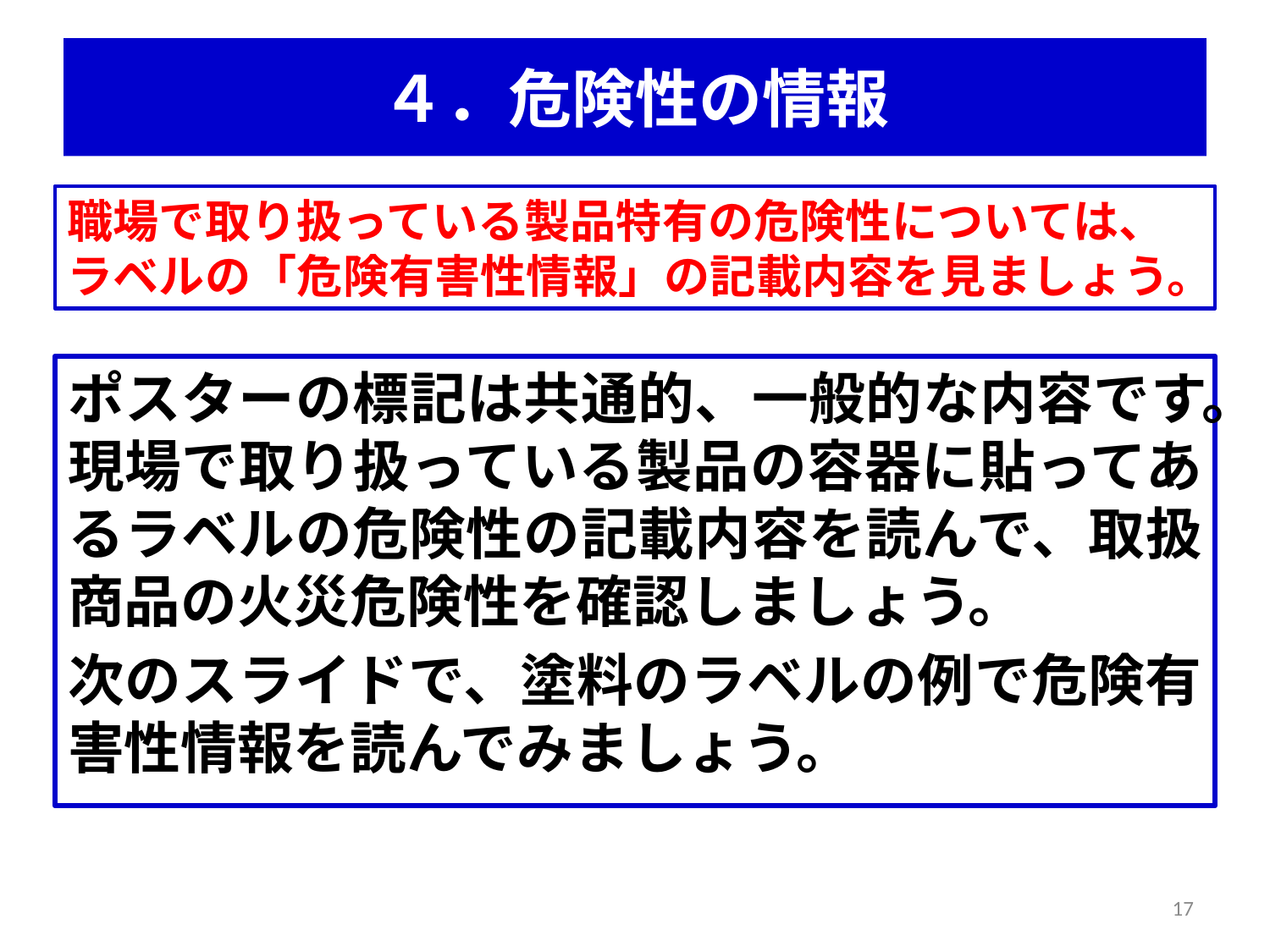

# ４．危険性の情報
職場で取り扱っている製品特有の危険性については、ラベルの「危険有害性情報」の記載内容を見ましょう。
ポスターの標記は共通的、一般的な内容です。現場で取り扱っている製品の容器に貼ってあるラベルの危険性の記載内容を読んで、取扱商品の火災危険性を確認しましょう。
次のスライドで、塗料のラベルの例で危険有害性情報を読んでみましょう。

17